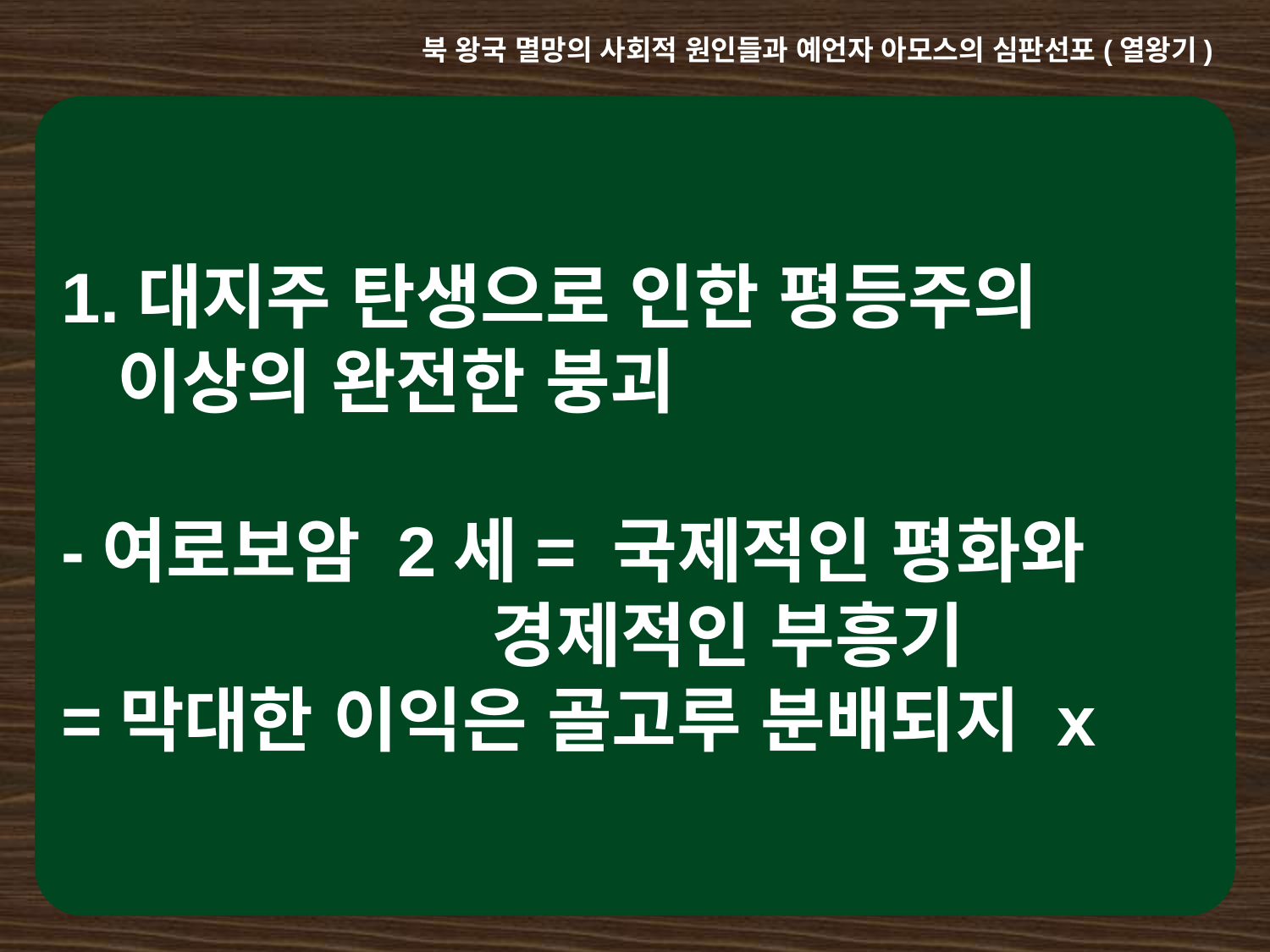

북 왕국 멸망의 사회적 원인들과 예언자 아모스의 심판선포(열왕기)
1.대지주 탄생으로 인한 평등주의
  이상의 완전한 붕괴

-여로보암 2세= 국제적인 평화와
                     경제적인 부흥기
=막대한 이익은 골고루 분배되지 x